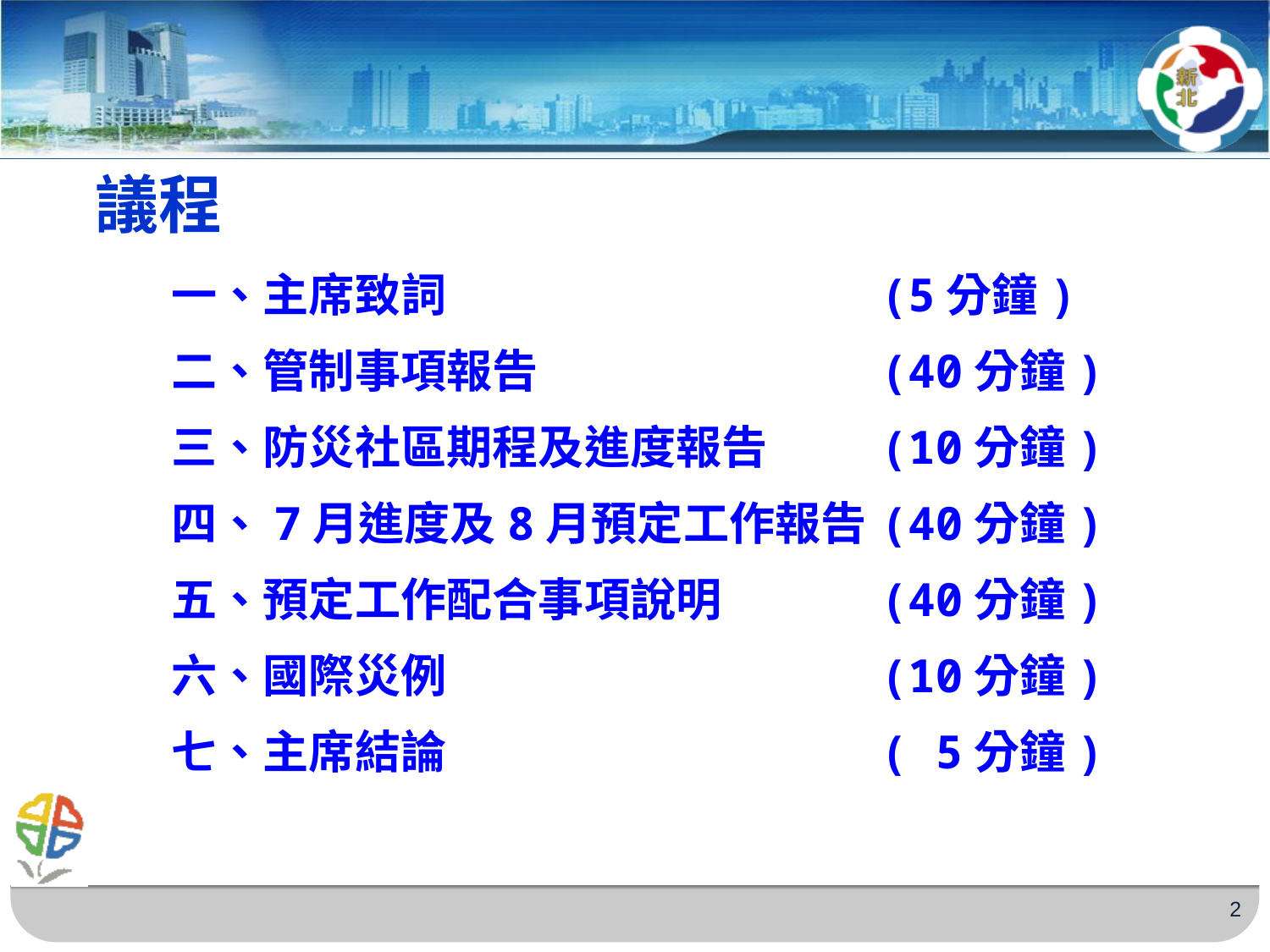

議程
一、主席致詞
二、管制事項報告
三、防災社區期程及進度報告
四、7月進度及8月預定工作報告
五、預定工作配合事項說明
六、國際災例
七、主席結論
(5分鐘)
(40分鐘)
(10分鐘)
(40分鐘)
(40分鐘)
(10分鐘)
( 5分鐘)
2